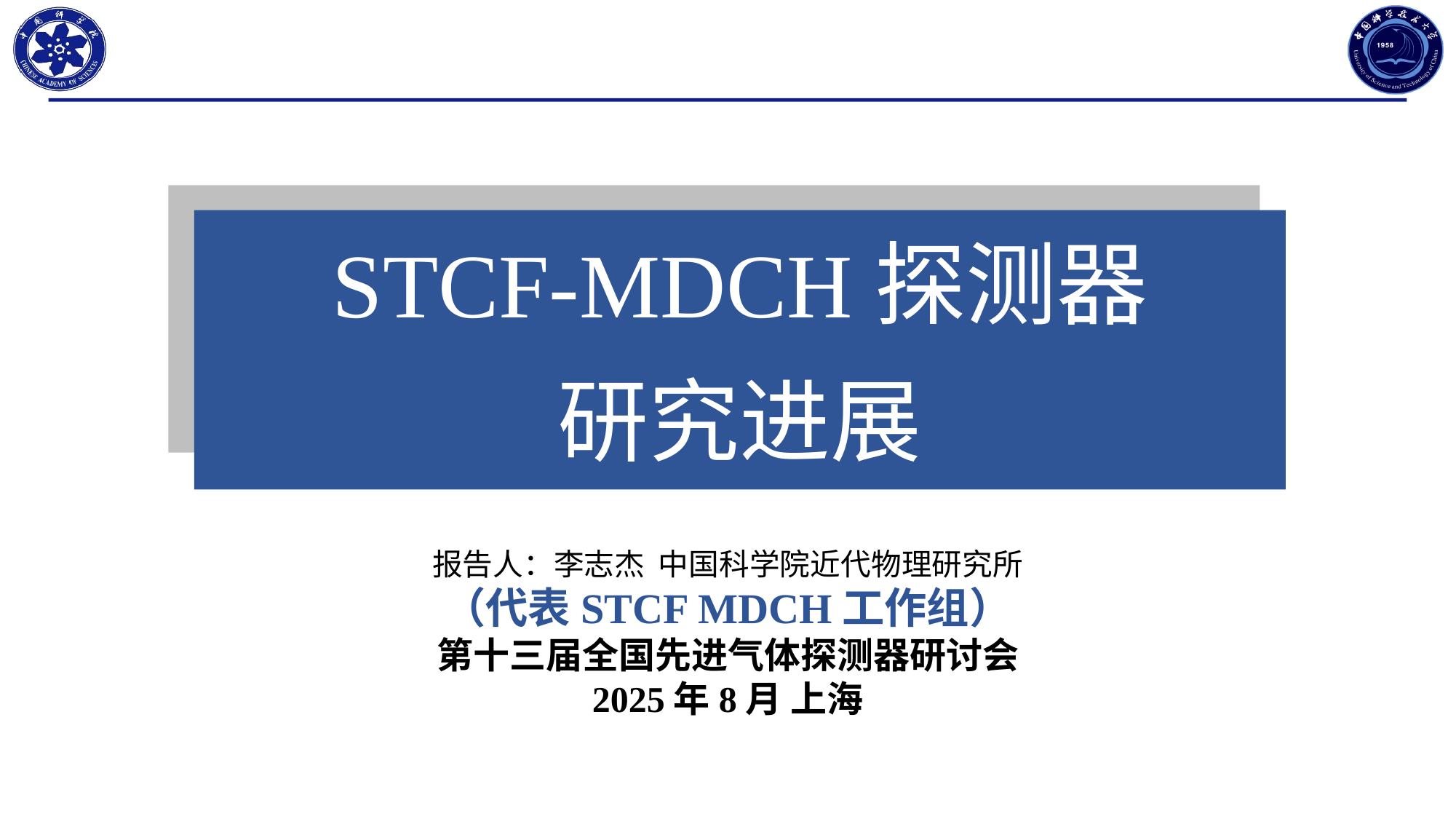

STCF-MDCH探测器
研究进展
报告人：李志杰  中国科学院近代物理研究所
（代表STCF MDCH工作组）
第十三届全国先进气体探测器研讨会
2025年8月 上海